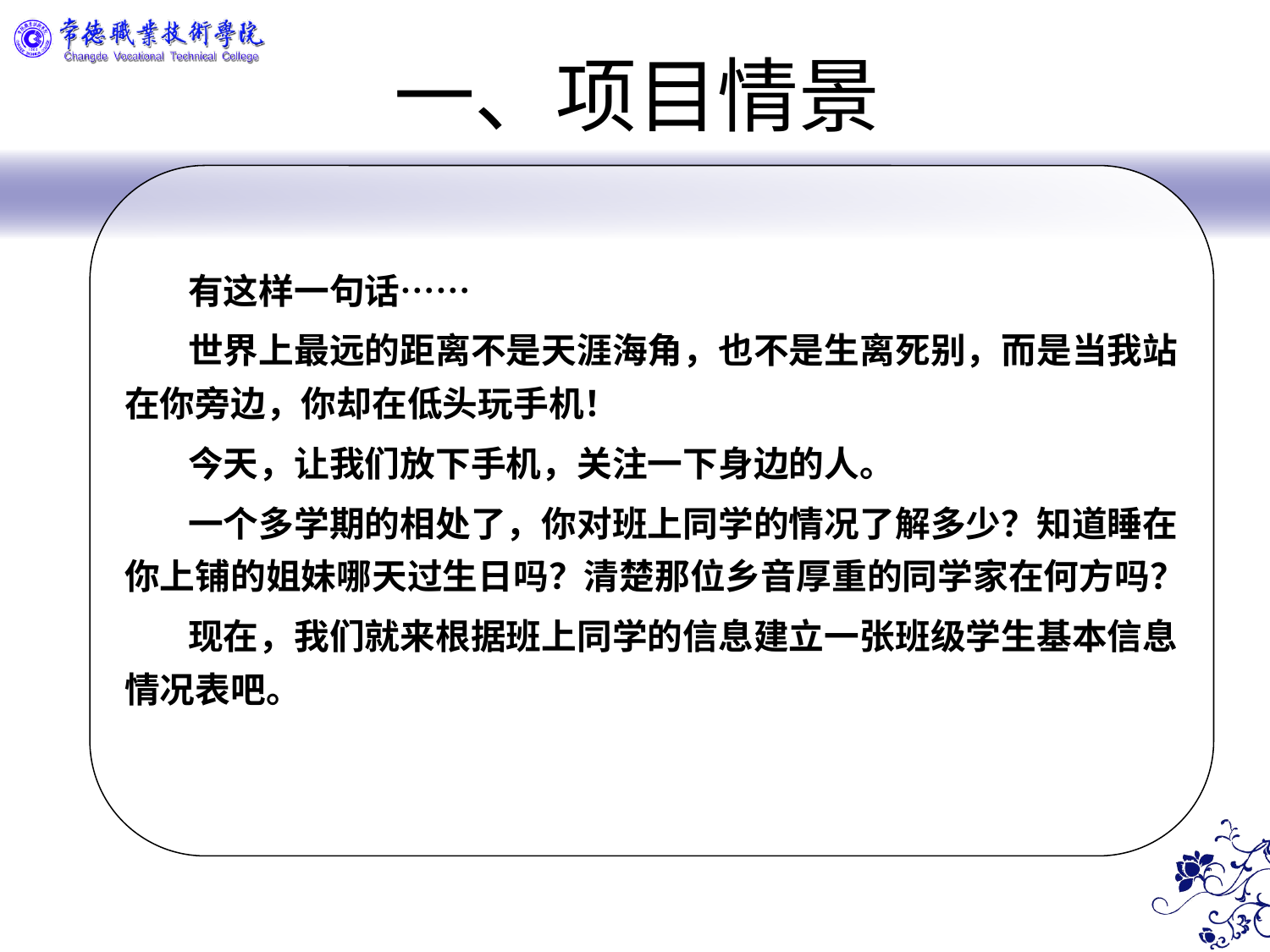

一、项目情景

有这样一句话……
世界上最远的距离不是天涯海角，也不是生离死别，而是当我站在你旁边，你却在低头玩手机！
今天，让我们放下手机，关注一下身边的人。
一个多学期的相处了，你对班上同学的情况了解多少？知道睡在你上铺的姐妹哪天过生日吗？清楚那位乡音厚重的同学家在何方吗？
现在，我们就来根据班上同学的信息建立一张班级学生基本信息情况表吧。